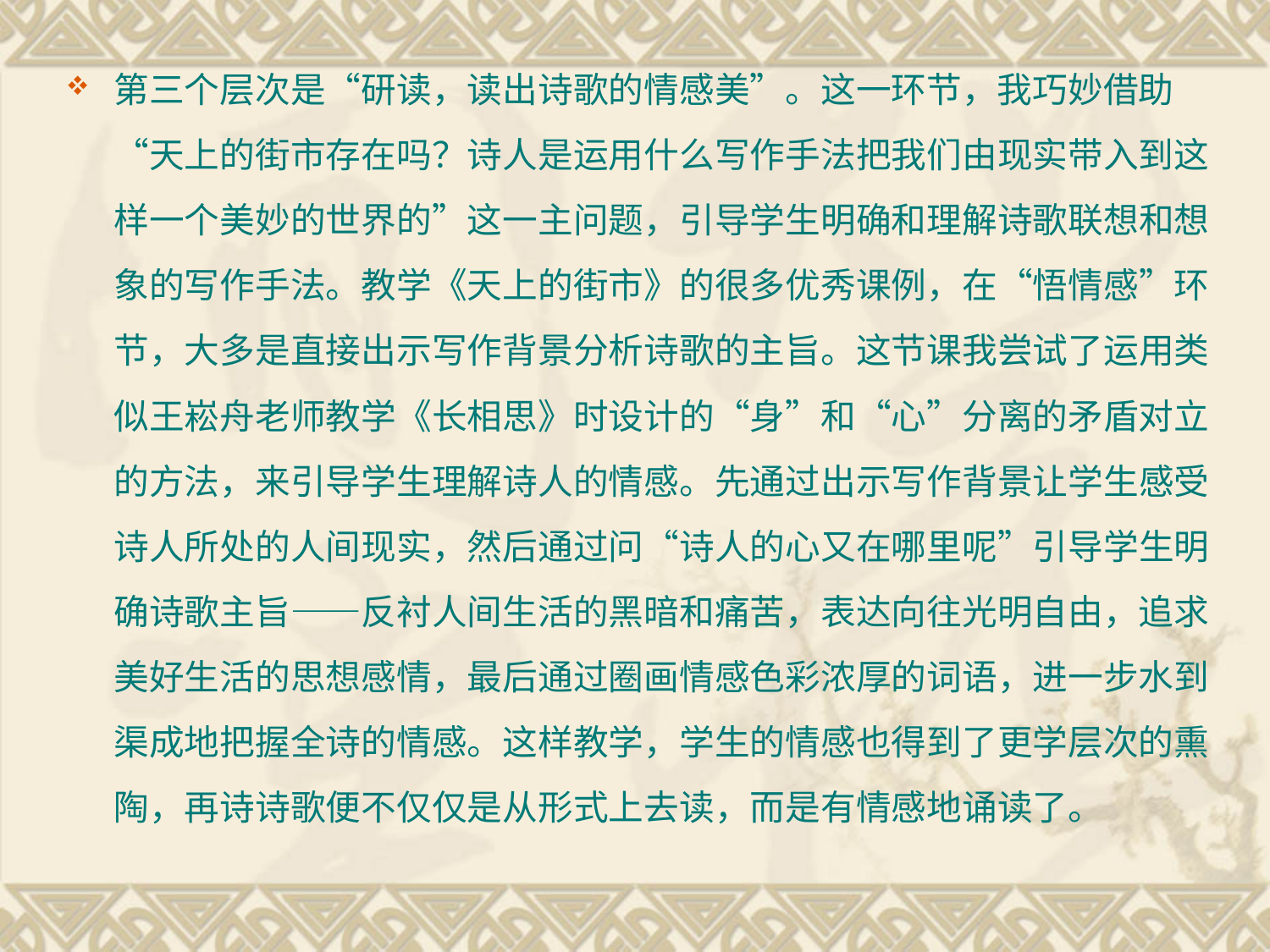

第三个层次是“研读，读出诗歌的情感美”。这一环节，我巧妙借助“天上的街市存在吗？诗人是运用什么写作手法把我们由现实带入到这样一个美妙的世界的”这一主问题，引导学生明确和理解诗歌联想和想象的写作手法。教学《天上的街市》的很多优秀课例，在“悟情感”环节，大多是直接出示写作背景分析诗歌的主旨。这节课我尝试了运用类似王崧舟老师教学《长相思》时设计的“身”和“心”分离的矛盾对立的方法，来引导学生理解诗人的情感。先通过出示写作背景让学生感受诗人所处的人间现实，然后通过问“诗人的心又在哪里呢”引导学生明确诗歌主旨——反衬人间生活的黑暗和痛苦，表达向往光明自由，追求美好生活的思想感情，最后通过圈画情感色彩浓厚的词语，进一步水到渠成地把握全诗的情感。这样教学，学生的情感也得到了更学层次的熏陶，再诗诗歌便不仅仅是从形式上去读，而是有情感地诵读了。